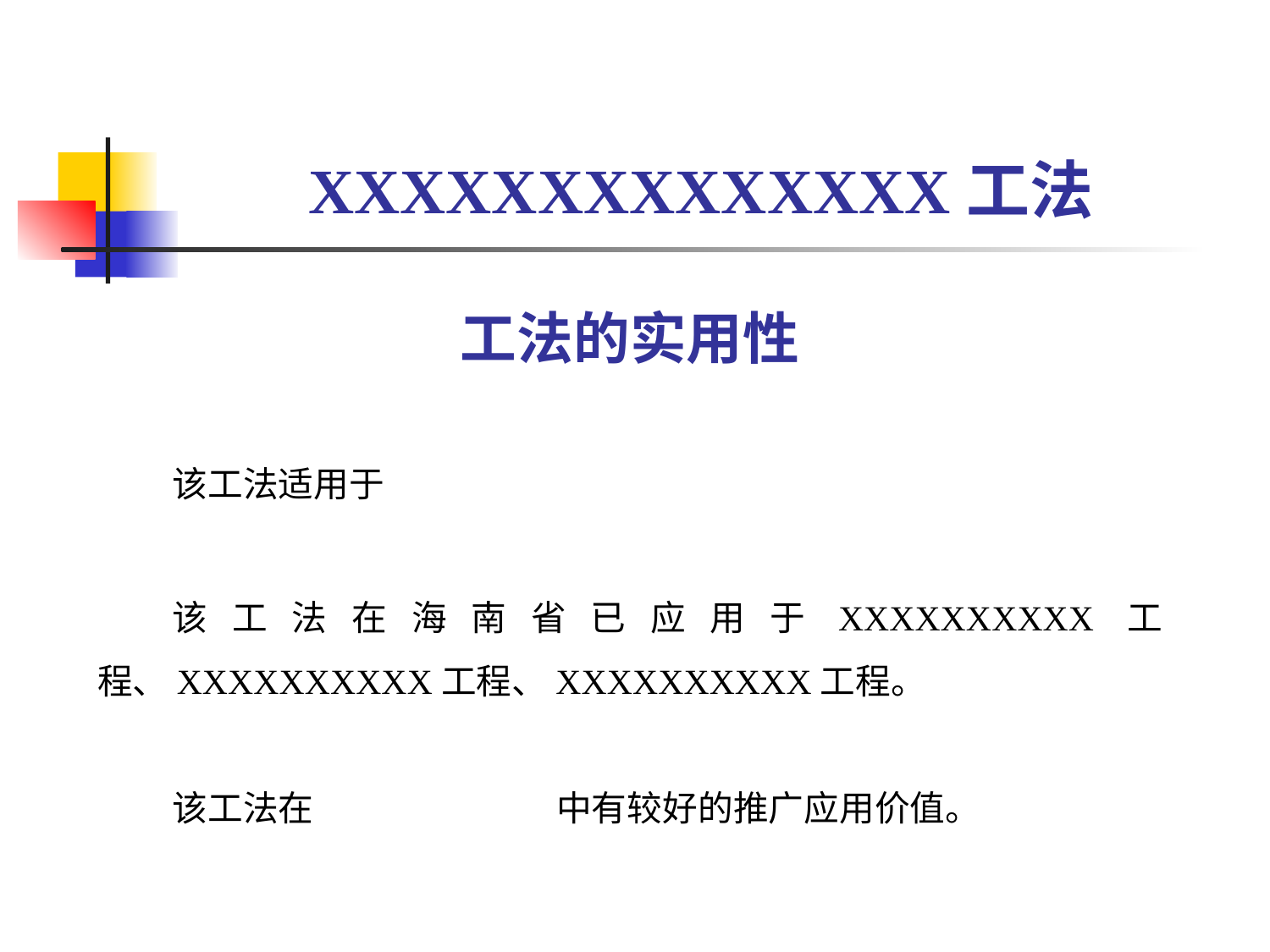

# XXXXXXXXXXXXXX工法
工法的实用性

该工法适用于

该工法在海南省已应用于XXXXXXXXXX工程、XXXXXXXXXX工程、XXXXXXXXXX工程。

该工法在                               中有较好的推广应用价值。